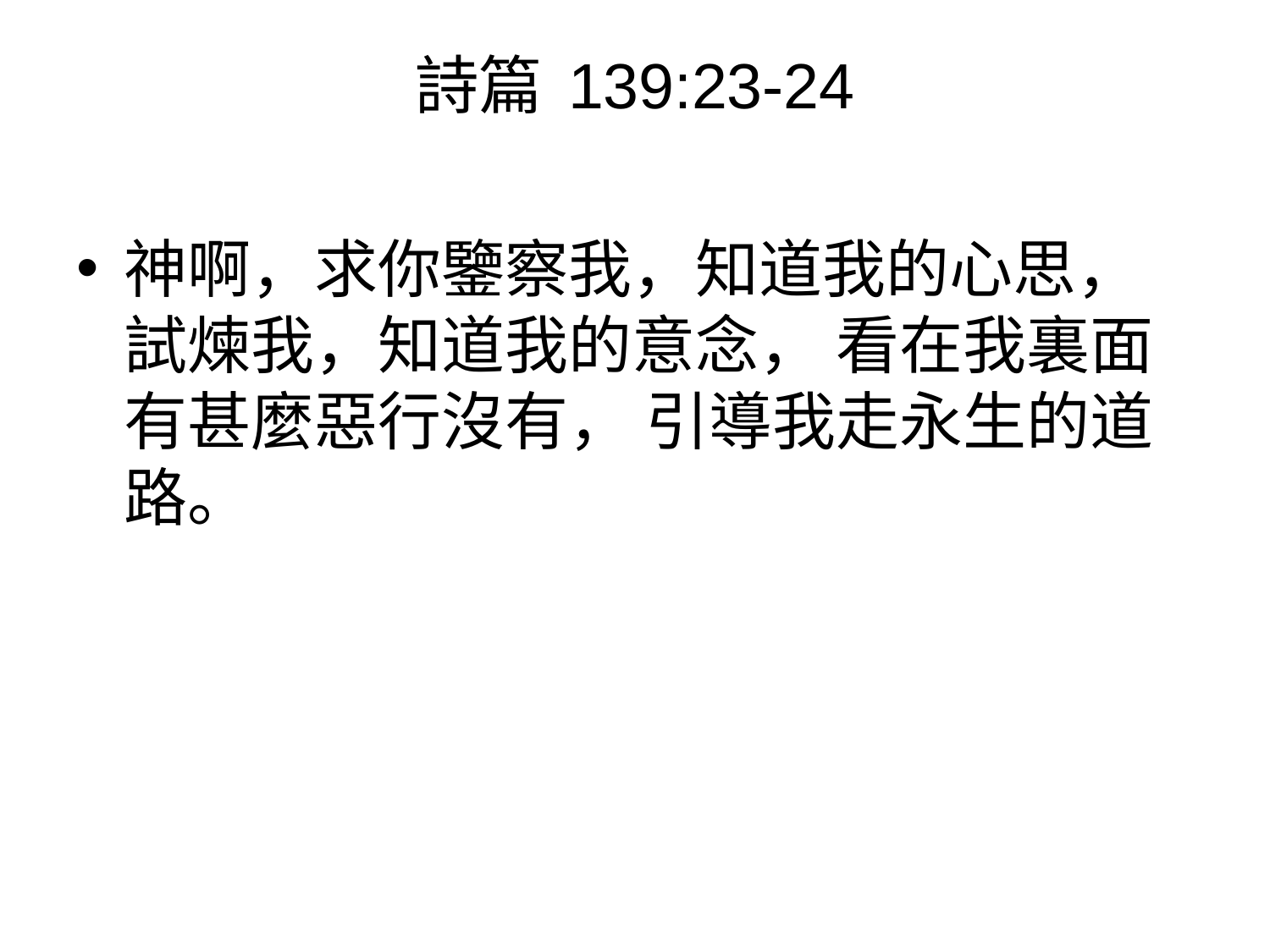

# 詩篇‬ 139:23-24
神啊，求你鑒察我，知道我的心思， 試煉我，知道我的意念， 看在我裏面有甚麼惡行沒有， 引導我走永生的道路。